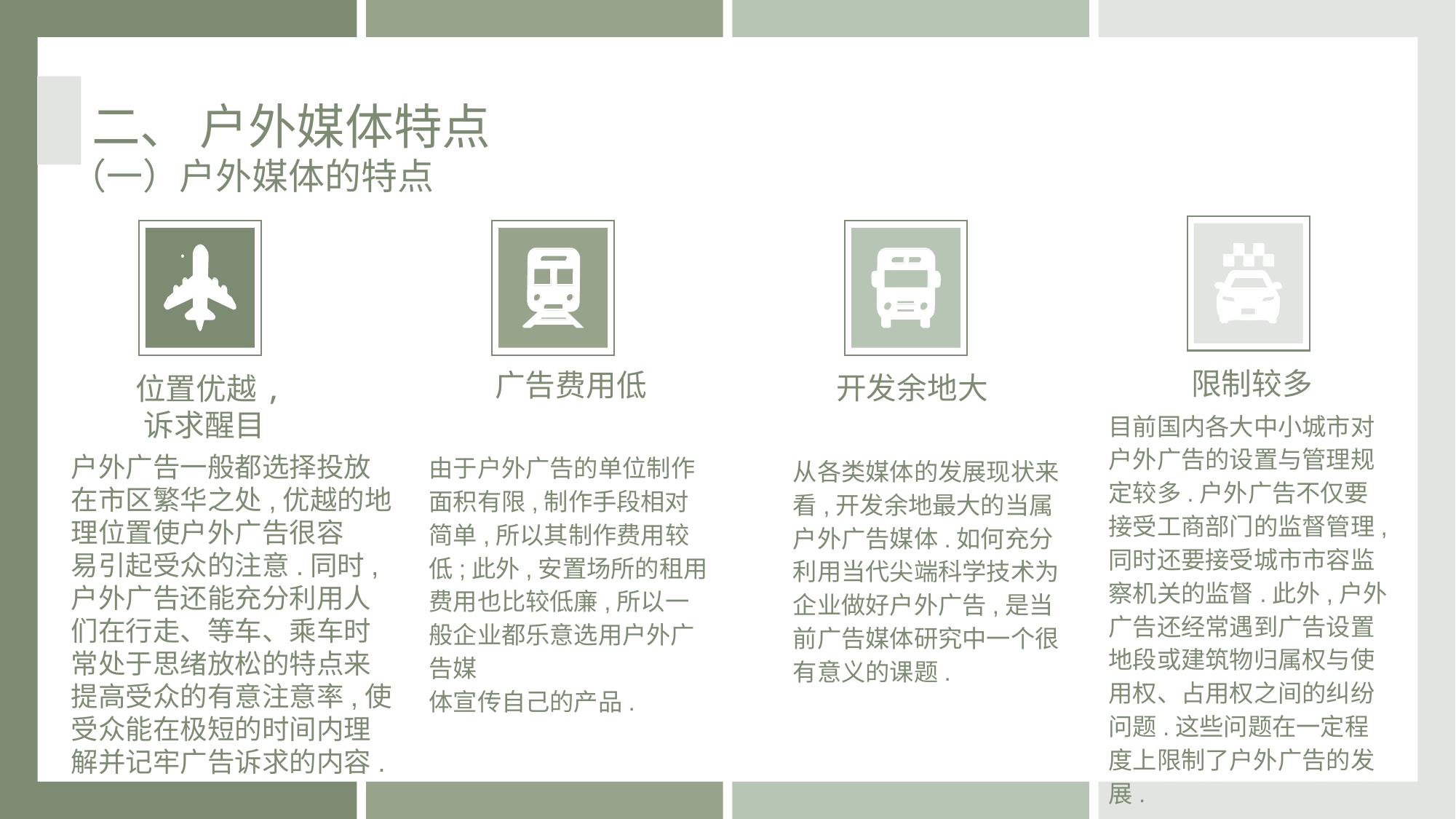

二、 户外媒体特点

（一）户外媒体的特点

限制较多
目前国内各大中小城市对户外广告的设置与管理规定较多.户外广告不仅要接受工商部门的监督管理,同时还要接受城市市容监察机关的监督.此外,户外广告还经常遇到广告设置地段或建筑物归属权与使用权、占用权之间的纠纷问题.这些问题在一定程度上限制了户外广告的发展.

 位置优越,诉求醒目
户外广告一般都选择投放在市区繁华之处,优越的地理位置使户外广告很容
易引起受众的注意.同时,户外广告还能充分利用人们在行走、等车、乘车时常处于思绪放松的特点来提高受众的有意注意率,使受众能在极短的时间内理解并记牢广告诉求的内容.

广告费用低
由于户外广告的单位制作面积有限,制作手段相对简单,所以其制作费用较
低;此外,安置场所的租用费用也比较低廉,所以一般企业都乐意选用户外广告媒
体宣传自己的产品.

开发余地大
从各类媒体的发展现状来看,开发余地最大的当属户外广告媒体.如何充分
利用当代尖端科学技术为企业做好户外广告,是当前广告媒体研究中一个很有意义的课题.